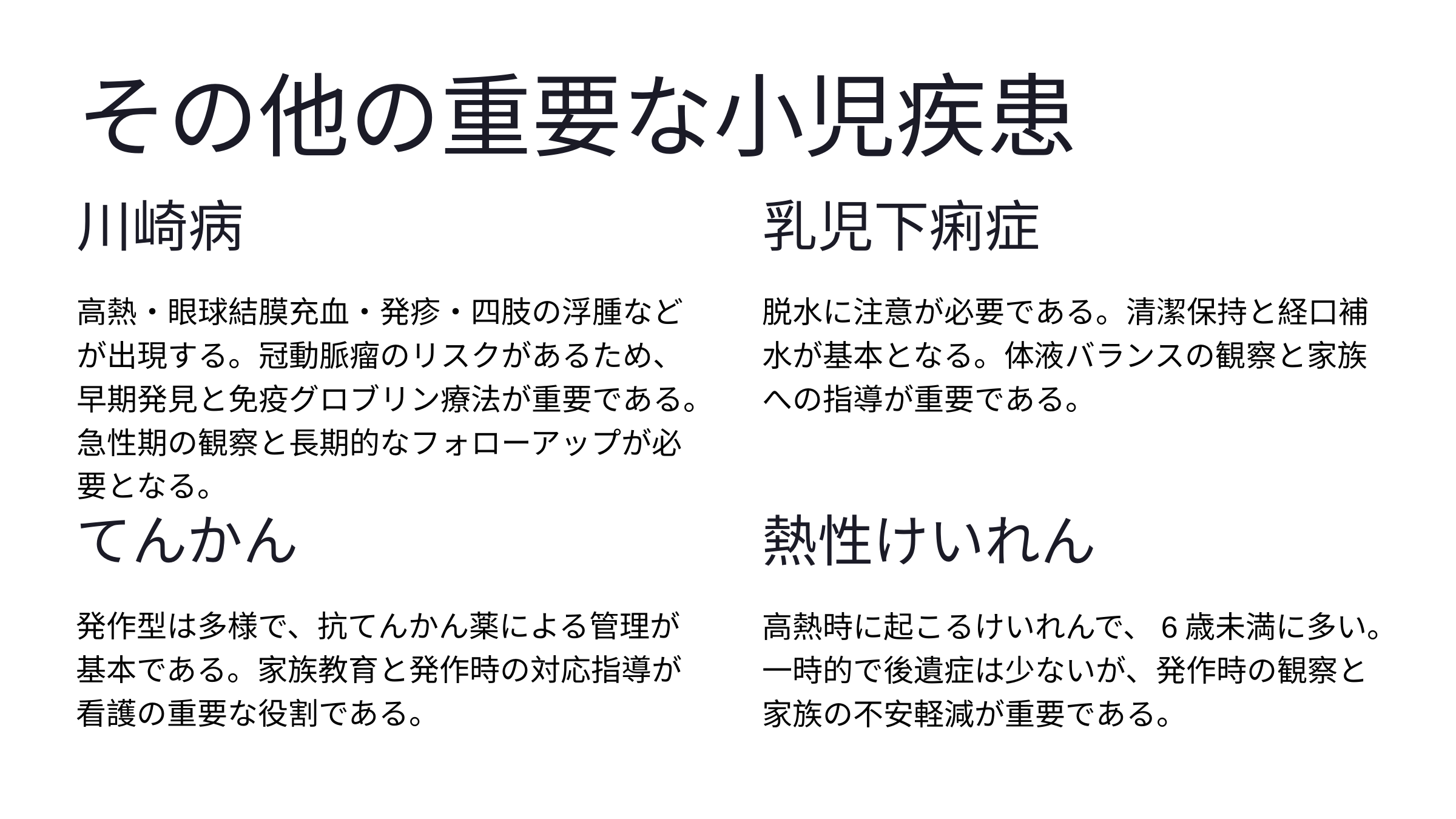

その他の重要な小児疾患
川崎病
乳児下痢症
高熱・眼球結膜充血・発疹・四肢の浮腫などが出現する。冠動脈瘤のリスクがあるため、早期発見と免疫グロブリン療法が重要である。急性期の観察と長期的なフォローアップが必要となる。
脱水に注意が必要である。清潔保持と経口補水が基本となる。体液バランスの観察と家族への指導が重要である。
てんかん
熱性けいれん
発作型は多様で、抗てんかん薬による管理が基本である。家族教育と発作時の対応指導が看護の重要な役割である。
高熱時に起こるけいれんで、6歳未満に多い。一時的で後遺症は少ないが、発作時の観察と家族の不安軽減が重要である。